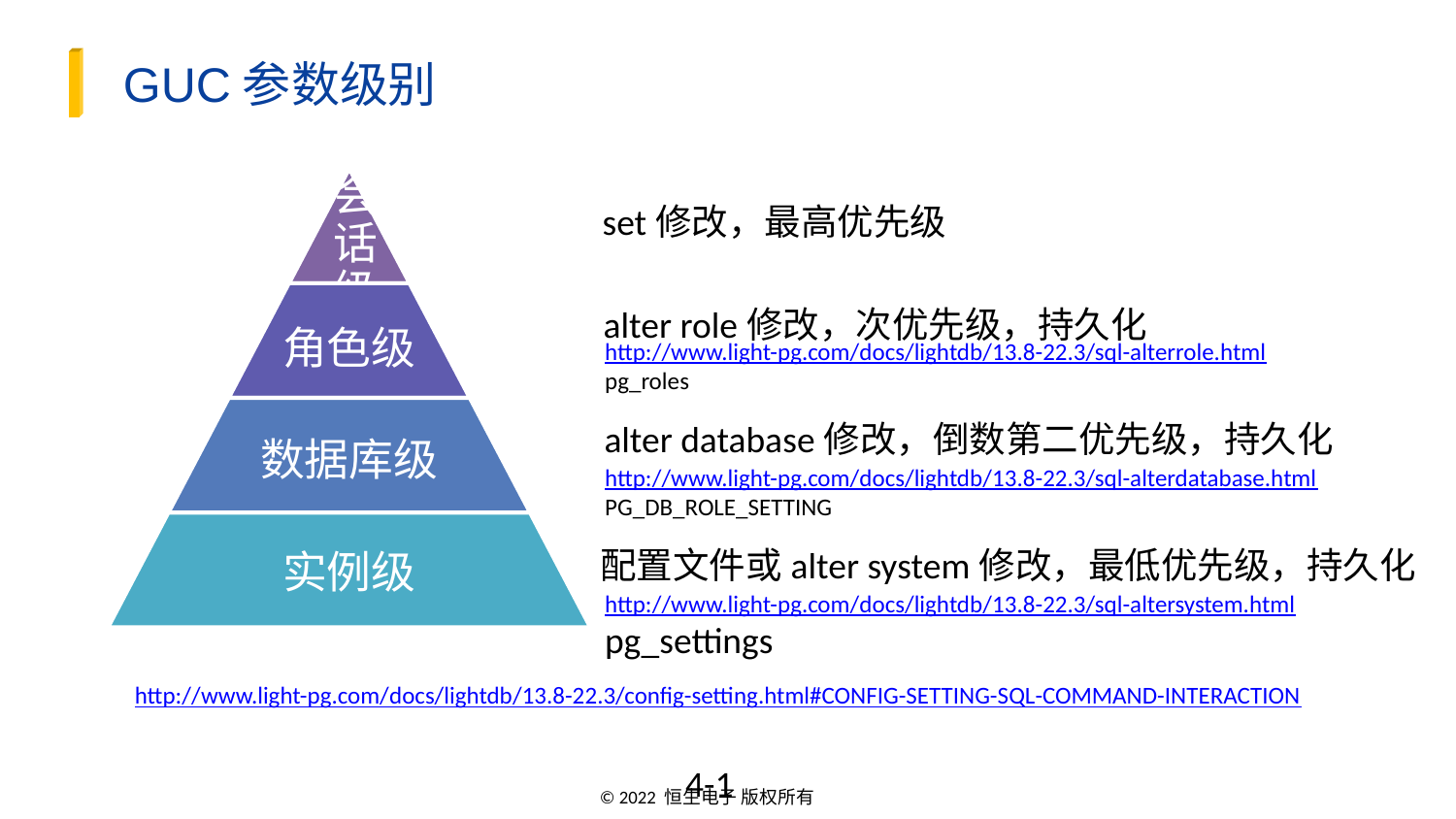

GUC参数级别
会话级
角色级
数据库级
实例级
set修改，最高优先级
alter role修改，次优先级，持久化
http://www.light-pg.com/docs/lightdb/13.8-22.3/sql-alterrole.html
pg_roles
alter database修改，倒数第二优先级，持久化
http://www.light-pg.com/docs/lightdb/13.8-22.3/sql-alterdatabase.html
PG_DB_ROLE_SETTING
配置文件或alter system修改，最低优先级，持久化
http://www.light-pg.com/docs/lightdb/13.8-22.3/sql-altersystem.html
pg_settings
http://www.light-pg.com/docs/lightdb/13.8-22.3/config-setting.html#CONFIG-SETTING-SQL-COMMAND-INTERACTION
4-1